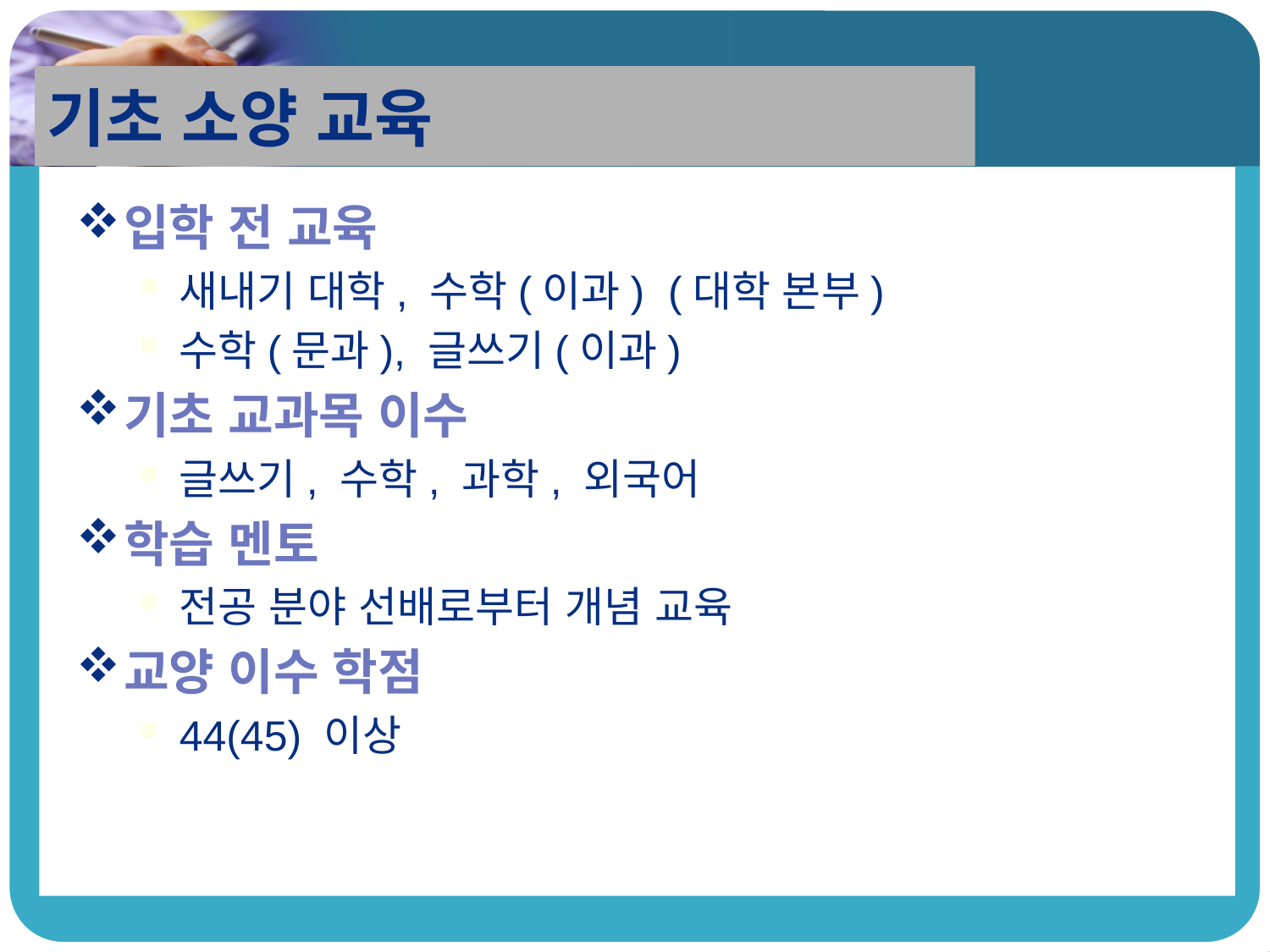

기초 소양 교육
입학 전 교육
새내기 대학, 수학(이과)  (대학 본부)
수학(문과), 글쓰기(이과)
기초 교과목 이수
글쓰기, 수학, 과학, 외국어
학습 멘토
전공 분야 선배로부터 개념 교육
교양 이수 학점
44(45) 이상